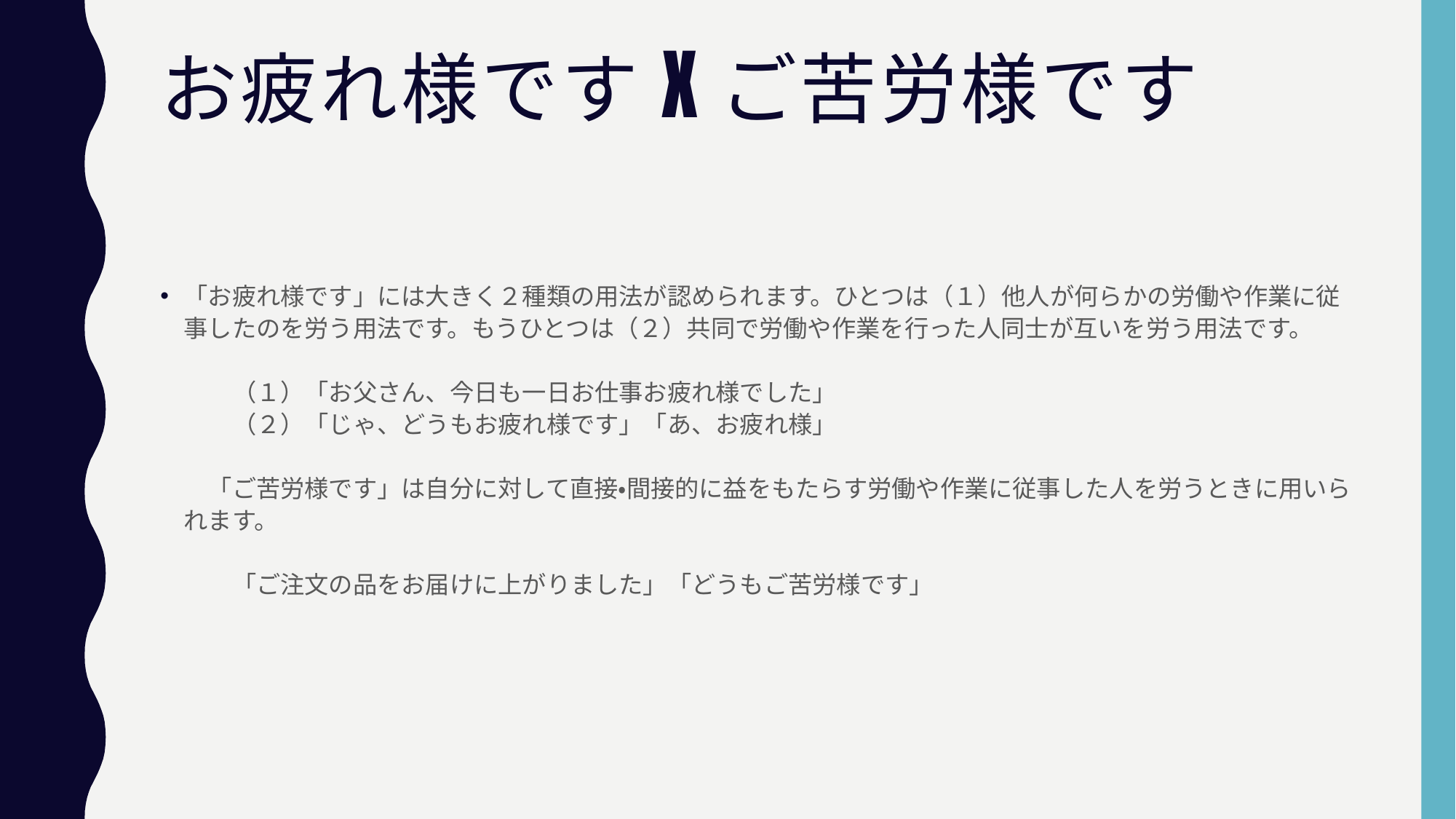

# お疲れ様ですXご苦労様です
「お疲れ様です」には大きく２種類の用法が認められます。ひとつは（１）他人が何らかの労働や作業に従事したのを労う用法です。もうひとつは（２）共同で労働や作業を行った人同士が互いを労う用法です。
　　（１）「お父さん、今日も一日お仕事お疲れ様でした」
　　（２）「じゃ、どうもお疲れ様です」「あ、お疲れ様」
　「ご苦労様です」は自分に対して直接・間接的に益をもたらす労働や作業に従事した人を労うときに用いられます。
　　「ご注文の品をお届けに上がりました」「どうもご苦労様です」